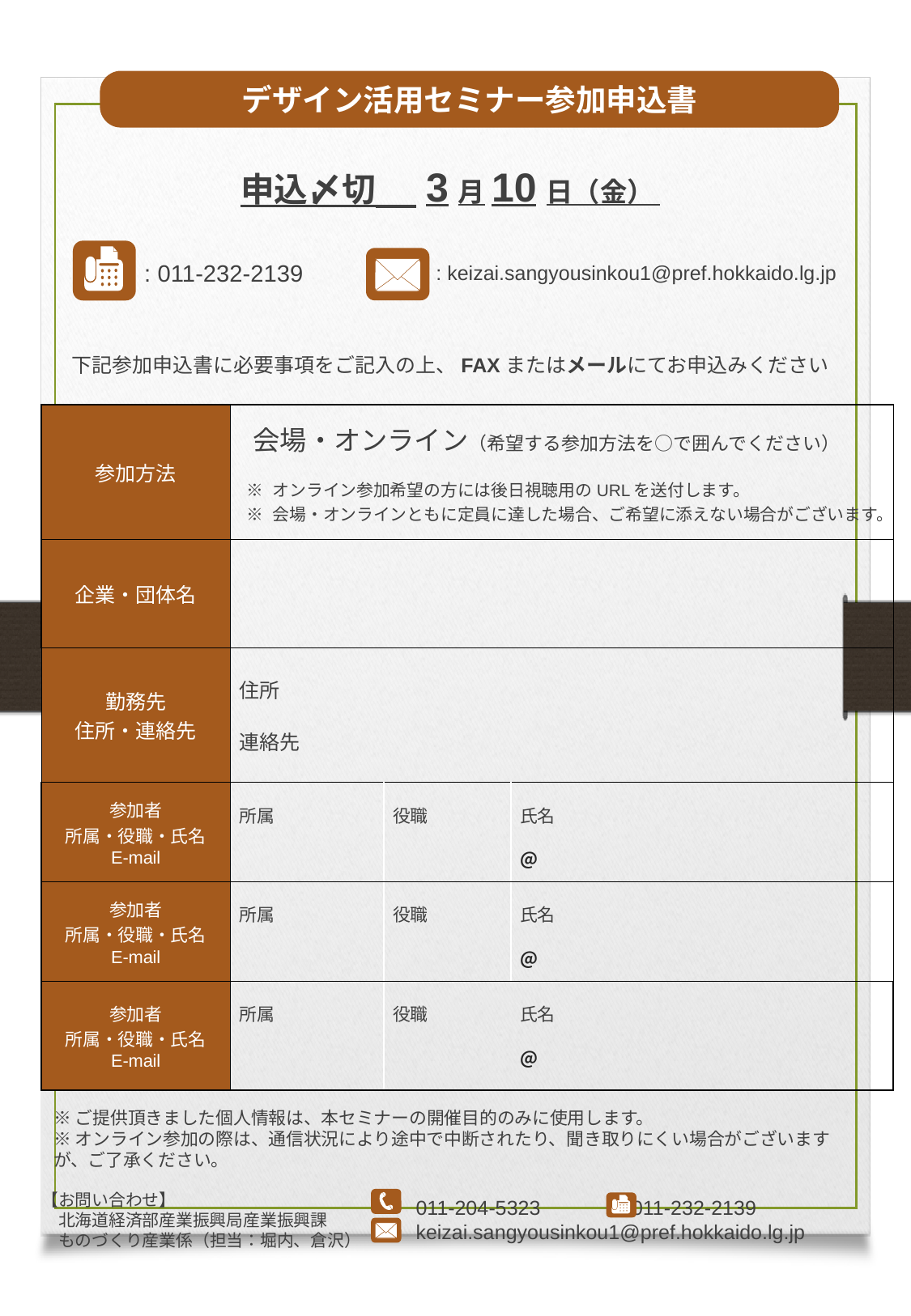

デザイン活用セミナー参加申込書
申込〆切　3月10日（金）

: 011-232-2139
: keizai.sangyousinkou1@pref.hokkaido.lg.jp
下記参加申込書に必要事項をご記入の上、FAXまたはメールにてお申込みください
| 参加方法 | 会場・オンライン（希望する参加方法を○で囲んでください） ※ オンライン参加希望の方には後日視聴用のURLを送付します。 ※ 会場・オンラインともに定員に達した場合、ご希望に添えない場合がございます。 |  |  |
| --- | --- | --- | --- |
| 企業・団体名 |  |  |  |
| 勤務先 住所・連絡先 | 住所 連絡先 |  |  |
| 参加者 所属・役職・氏名 E-mail | 所属 | 役職 | 氏名 ＠ |
| 参加者 所属・役職・氏名 E-mail | 所属 | 役職 | 氏名 ＠ |
| 参加者 所属・役職・氏名 E-mail | 所属 | 役職 | 氏名 ＠ |
※ご提供頂きました個人情報は、本セミナーの開催目的のみに使用します。
※オンライン参加の際は、通信状況により途中で中断されたり、聞き取りにくい場合がございますが、ご了承ください。
【お問い合わせ】
　北海道経済部産業振興局産業振興課
　ものづくり産業係（担当：堀内、倉沢）

011-204-5323　　　　011-232-2139
keizai.sangyousinkou1@pref.hokkaido.lg.jp